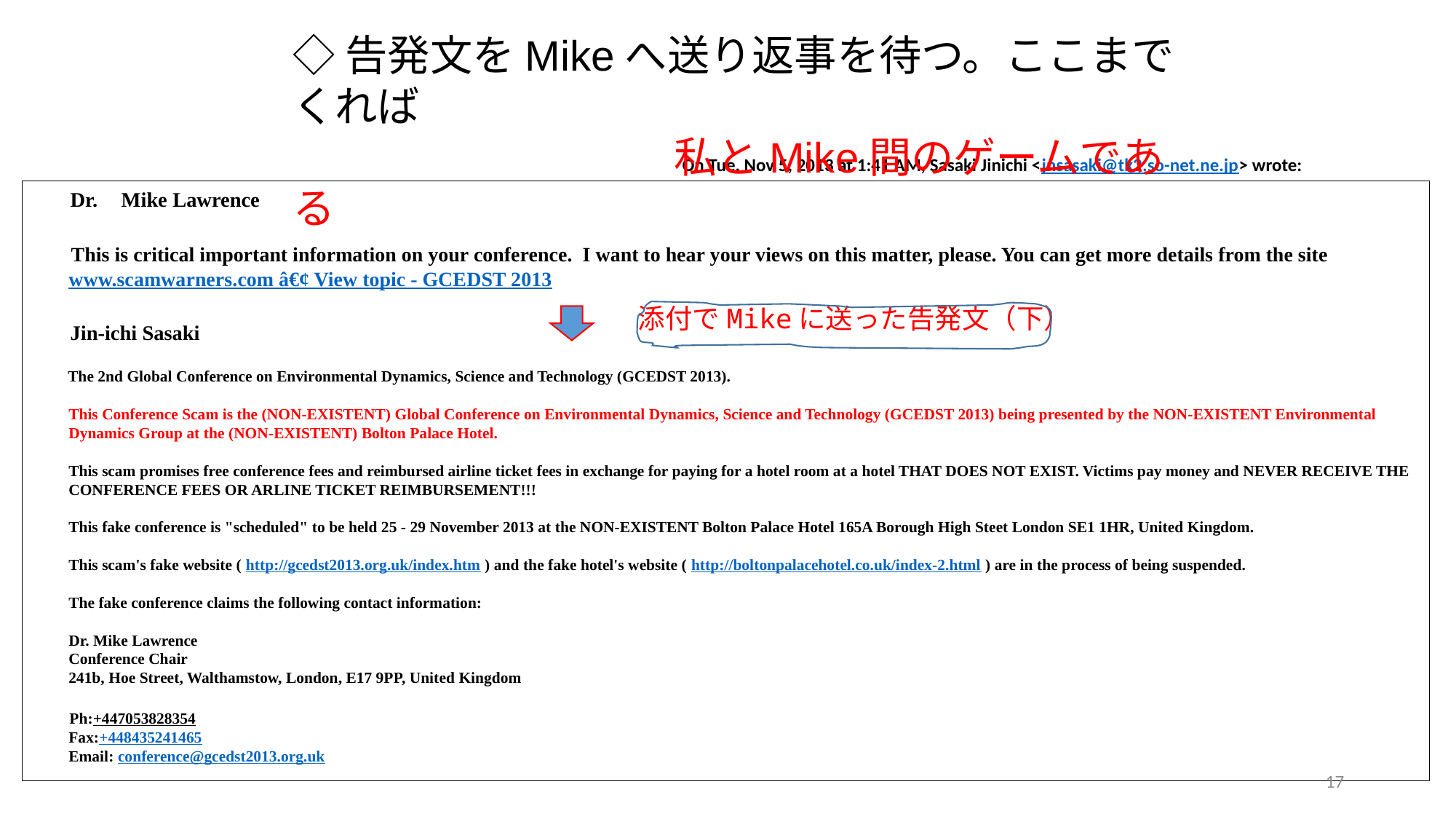

◇告発文をMikeへ送り返事を待つ。ここまでくれば
　　　　　　　　　私とMike間のゲームである
On Tue, Nov 5, 2013 at 1:41 AM, Sasaki Jinichi <jnsasaki@tk2.so-net.ne.jp> wrote:
       Dr.　Mike Lawrence

         This is critical important information on your conference.  I want to hear your views on this matter, please. You can get more details from the site www.scamwarners.com â€¢ View topic - GCEDST 2013

       Jin-ichi Sasaki

          The 2nd Global Conference on Environmental Dynamics, Science and Technology (GCEDST 2013).
This Conference Scam is the (NON-EXISTENT) Global Conference on Environmental Dynamics, Science and Technology (GCEDST 2013) being presented by the NON-EXISTENT Environmental Dynamics Group at the (NON-EXISTENT) Bolton Palace Hotel.
This scam promises free conference fees and reimbursed airline ticket fees in exchange for paying for a hotel room at a hotel THAT DOES NOT EXIST. Victims pay money and NEVER RECEIVE THE CONFERENCE FEES OR ARLINE TICKET REIMBURSEMENT!!!
This fake conference is "scheduled" to be held 25 - 29 November 2013 at the NON-EXISTENT Bolton Palace Hotel 165A Borough High Steet London SE1 1HR, United Kingdom.
This scam's fake website ( http://gcedst2013.org.uk/index.htm ) and the fake hotel's website ( http://boltonpalacehotel.co.uk/index-2.html ) are in the process of being suspended.
The fake conference claims the following contact information:
Dr. Mike Lawrence
Conference Chair
241b, Hoe Street, Walthamstow, London, E17 9PP, United Kingdom
         Ph:+447053828354
Fax:+448435241465
Email: conference@gcedst2013.org.uk
添付でMikeに送った告発文（下）

17